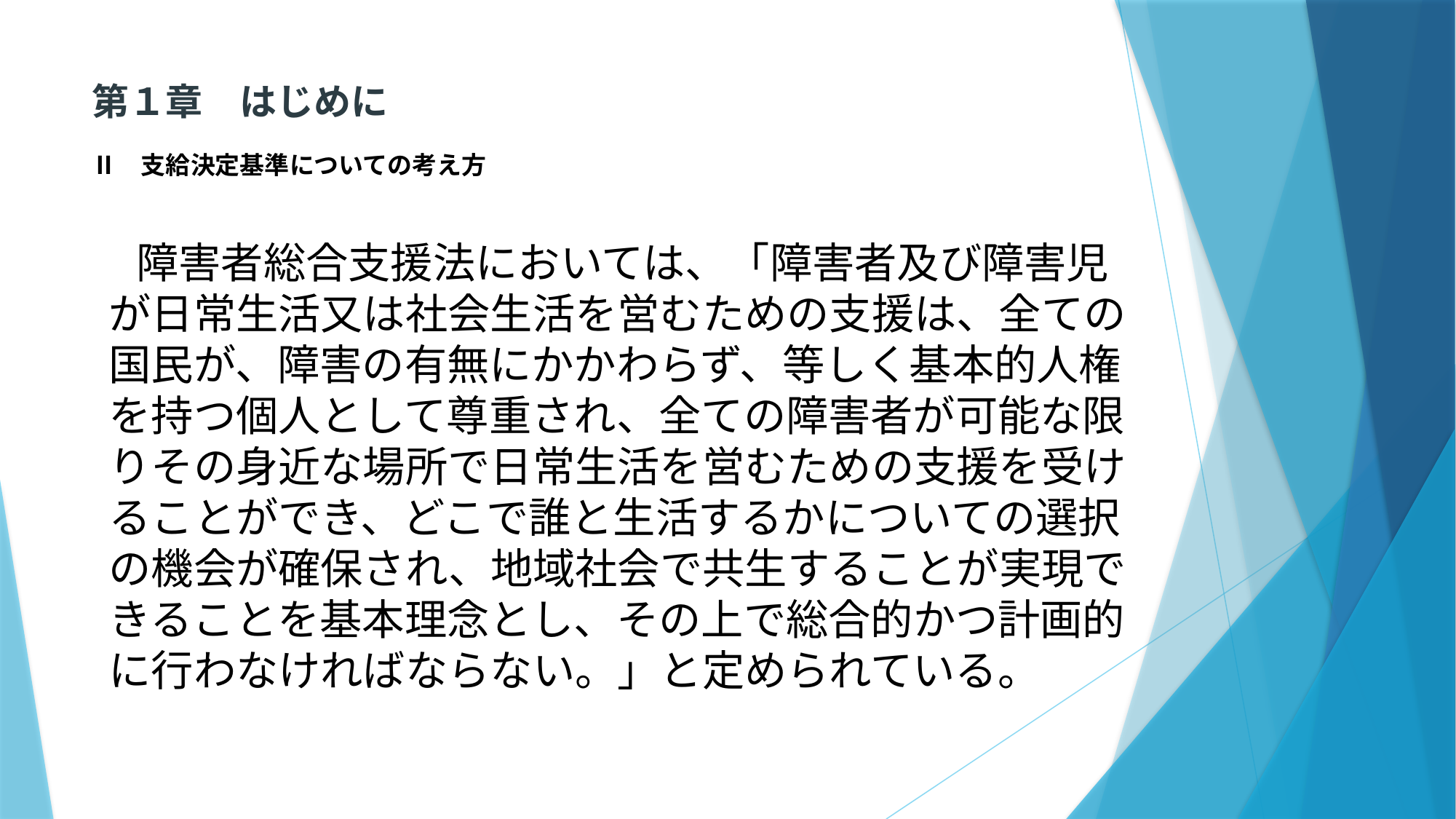

# 第１章　はじめに Ⅱ　支給決定基準についての考え方
　　障害者総合支援法においては、「障害者及び障害児が日常生活又は社会生活を営むための支援は、全ての国民が、障害の有無にかかわらず、等しく基本的人権を持つ個人として尊重され、全ての障害者が可能な限りその身近な場所で日常生活を営むための支援を受けることができ、どこで誰と生活するかについての選択の機会が確保され、地域社会で共生することが実現できることを基本理念とし、その上で総合的かつ計画的に行わなければならない。」と定められている。